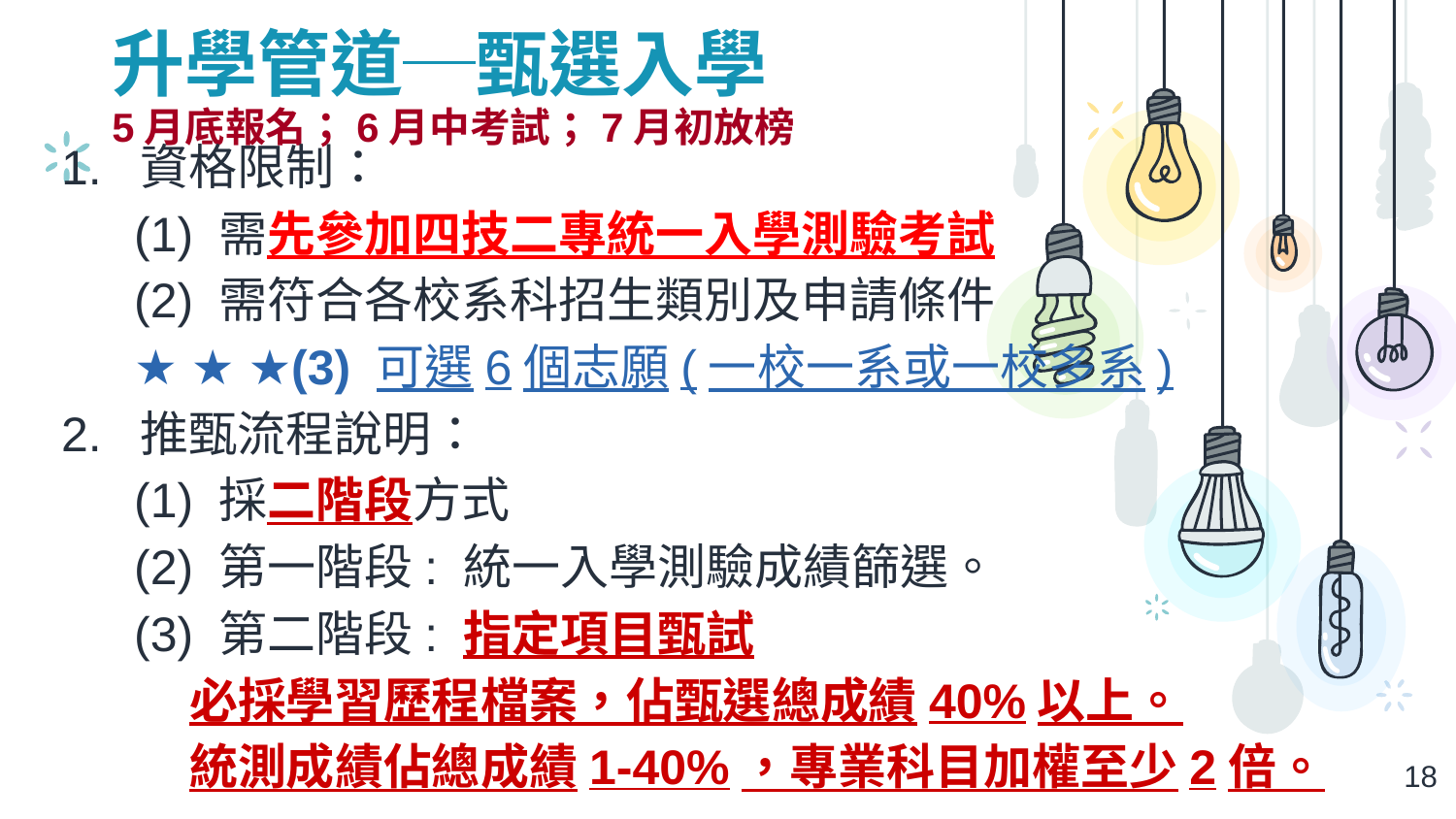

# 升學管道─甄選入學 5月底報名；6月中考試；7月初放榜
1.  資格限制：
(1) 需先參加四技二專統一入學測驗考試
(2) 需符合各校系科招生類別及申請條件
★ ★ ★(3) 可選6個志願(一校一系或一校多系)
2.  推甄流程說明：
(1) 採二階段方式
(2) 第一階段: 統一入學測驗成績篩選。
(3) 第二階段: 指定項目甄試
    必採學習歷程檔案，佔甄選總成績40%以上。
    統測成績佔總成績1-40%，專業科目加權至少2倍。

18